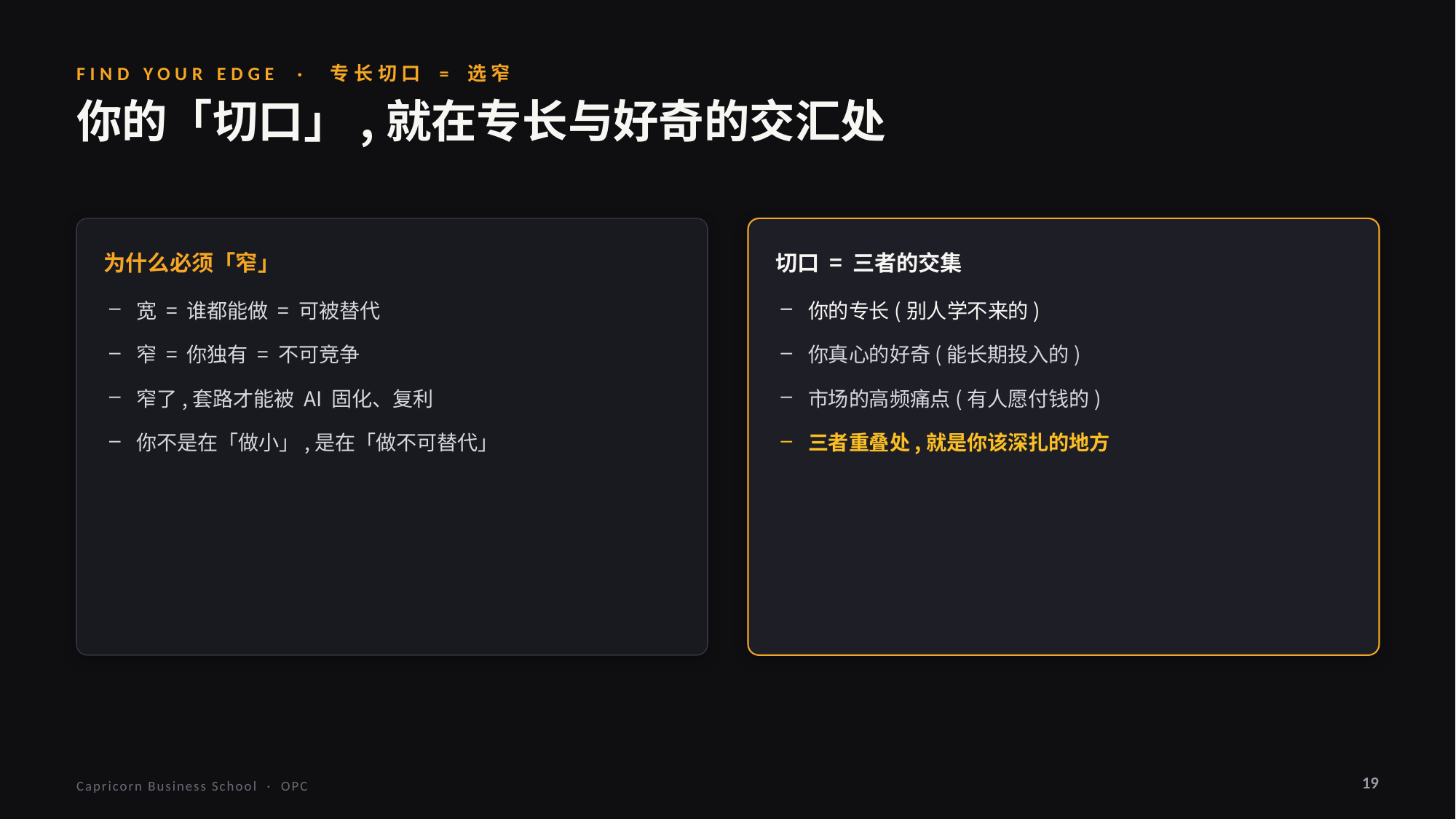

FIND YOUR EDGE  ·  专长切口 = 选窄
你的「切口」,就在专长与好奇的交汇处

为什么必须「窄」
切口 = 三者的交集
宽 = 谁都能做 = 可被替代
窄 = 你独有 = 不可竞争
窄了,套路才能被 AI 固化、复利
你不是在「做小」,是在「做不可替代」
你的专长(别人学不来的)
你真心的好奇(能长期投入的)
市场的高频痛点(有人愿付钱的)
三者重叠处,就是你该深扎的地方
19
Capricorn Business School  ·  OPC